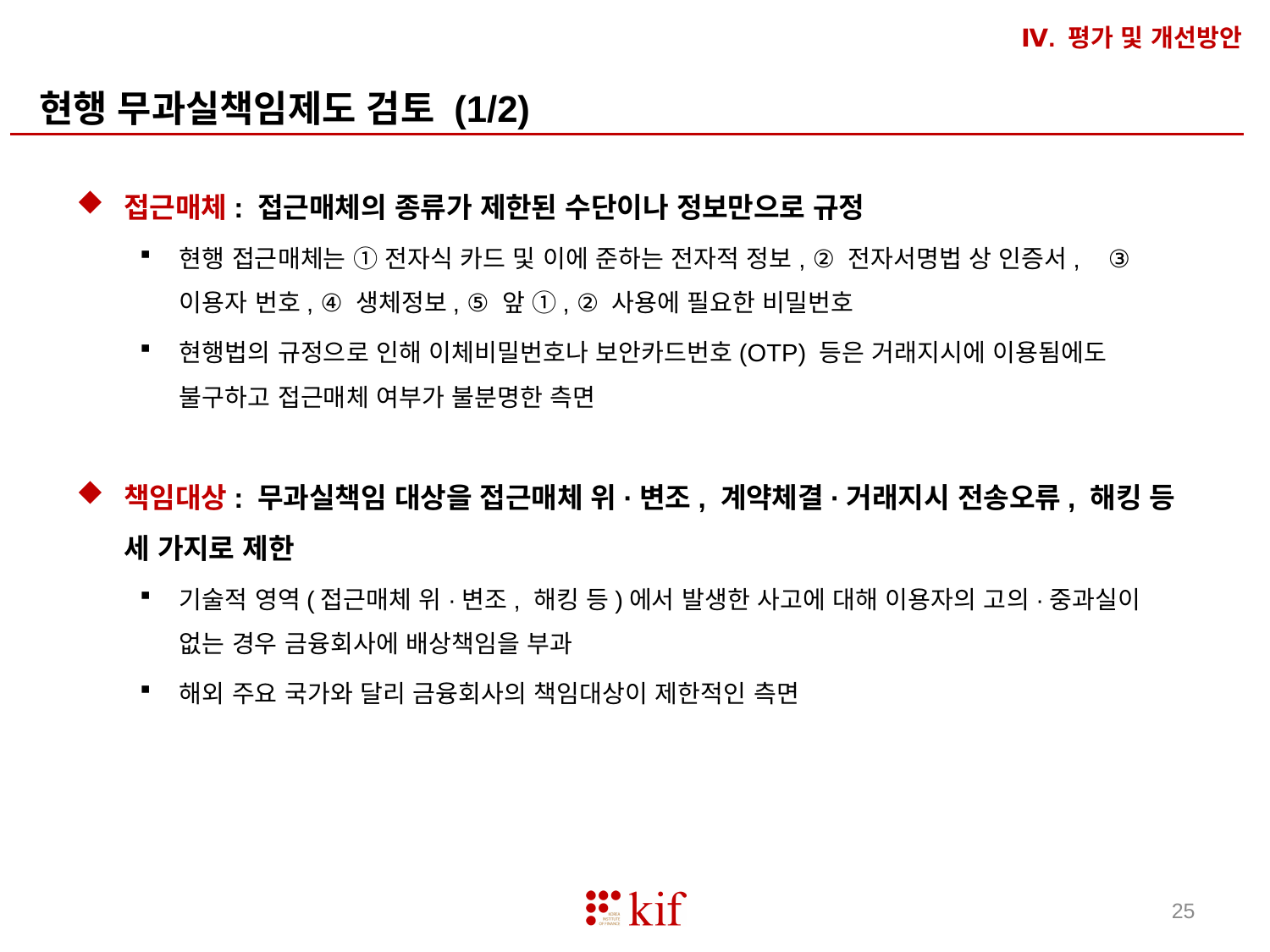

Ⅳ. 평가 및 개선방안
현행 무과실책임제도 검토 (1/2)
접근매체: 접근매체의 종류가 제한된 수단이나 정보만으로 규정
현행 접근매체는 ① 전자식 카드 및 이에 준하는 전자적 정보, ② 전자서명법 상 인증서,    ③ 이용자 번호, ④ 생체정보, ⑤ 앞 ①, ② 사용에 필요한 비밀번호
현행법의 규정으로 인해 이체비밀번호나 보안카드번호(OTP) 등은 거래지시에 이용됨에도 불구하고 접근매체 여부가 불분명한 측면

책임대상: 무과실책임 대상을 접근매체 위·변조, 계약체결·거래지시 전송오류, 해킹 등 세 가지로 제한
기술적 영역(접근매체 위·변조, 해킹 등)에서 발생한 사고에 대해 이용자의 고의·중과실이 없는 경우 금융회사에 배상책임을 부과
해외 주요 국가와 달리 금융회사의 책임대상이 제한적인 측면

25